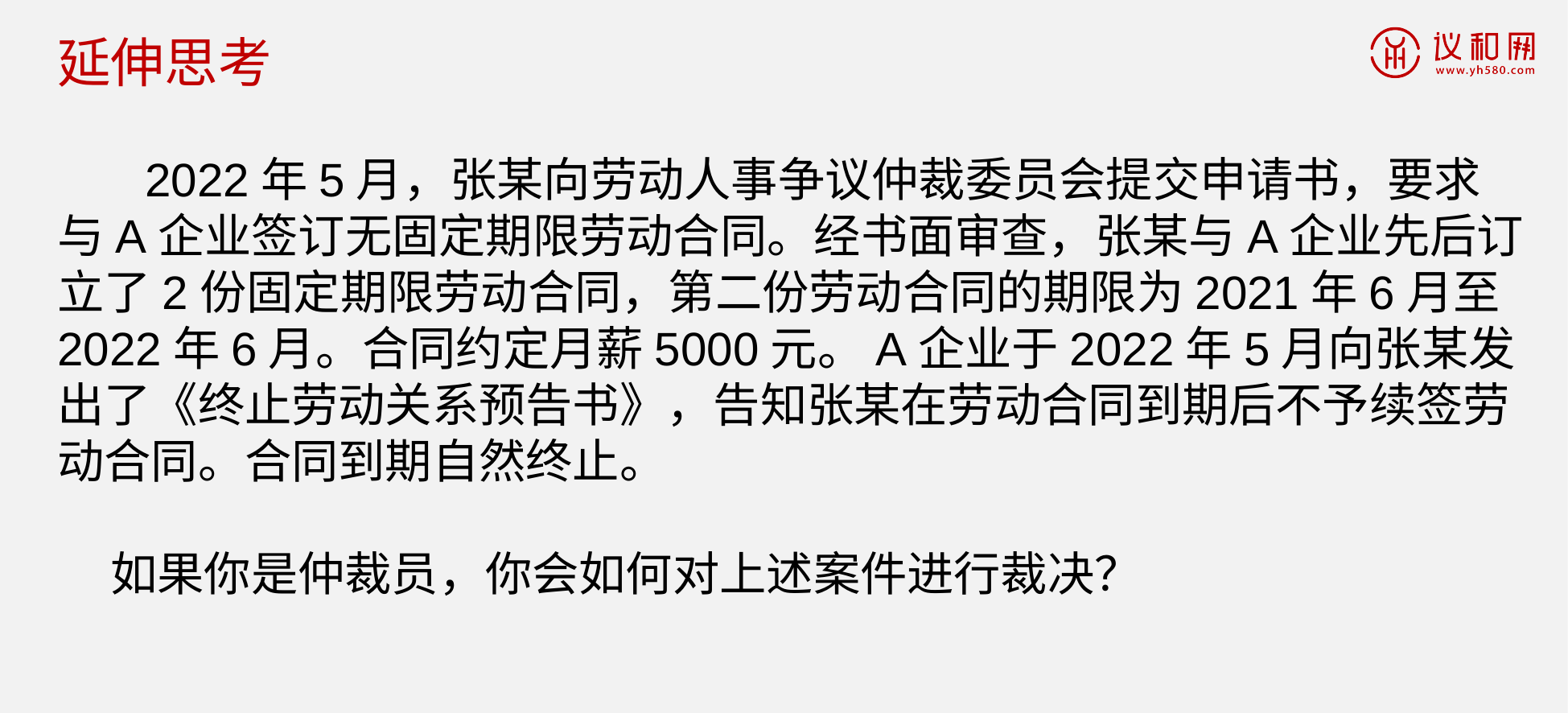

延伸思考

        2022年5月，张某向劳动人事争议仲裁委员会提交申请书，要求与A企业签订无固定期限劳动合同。经书面审查，张某与A企业先后订立了2份固定期限劳动合同，第二份劳动合同的期限为2021年6月至2022年6月。合同约定月薪5000元。A企业于2022年5月向张某发出了《终止劳动关系预告书》，告知张某在劳动合同到期后不予续签劳动合同。合同到期自然终止。

    如果你是仲裁员，你会如何对上述案件进行裁决？